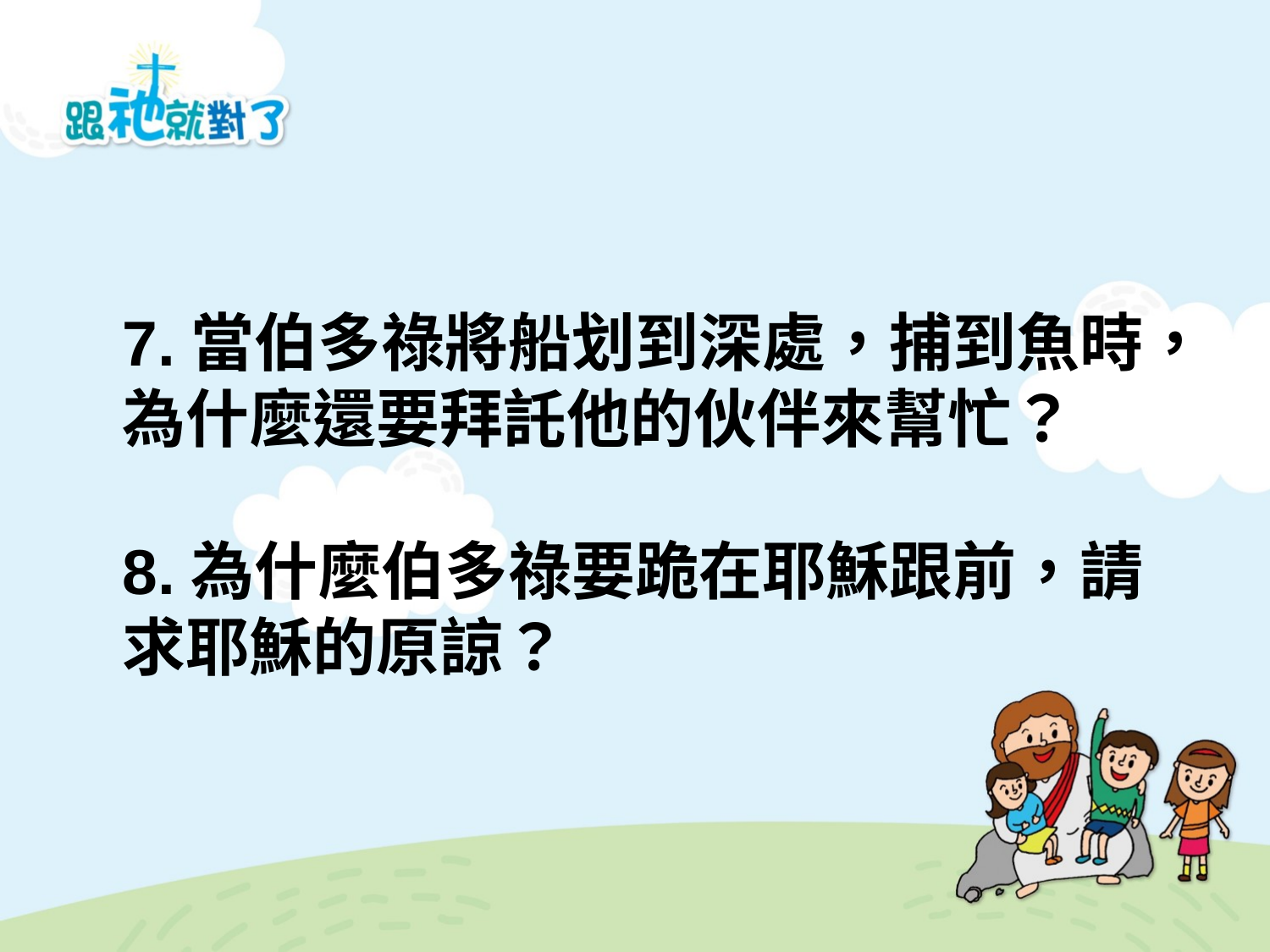

7.當伯多祿將船划到深處，捕到魚時，為什麼還要拜託他的伙伴來幫忙？

8.為什麼伯多祿要跪在耶穌跟前，請求耶穌的原諒？